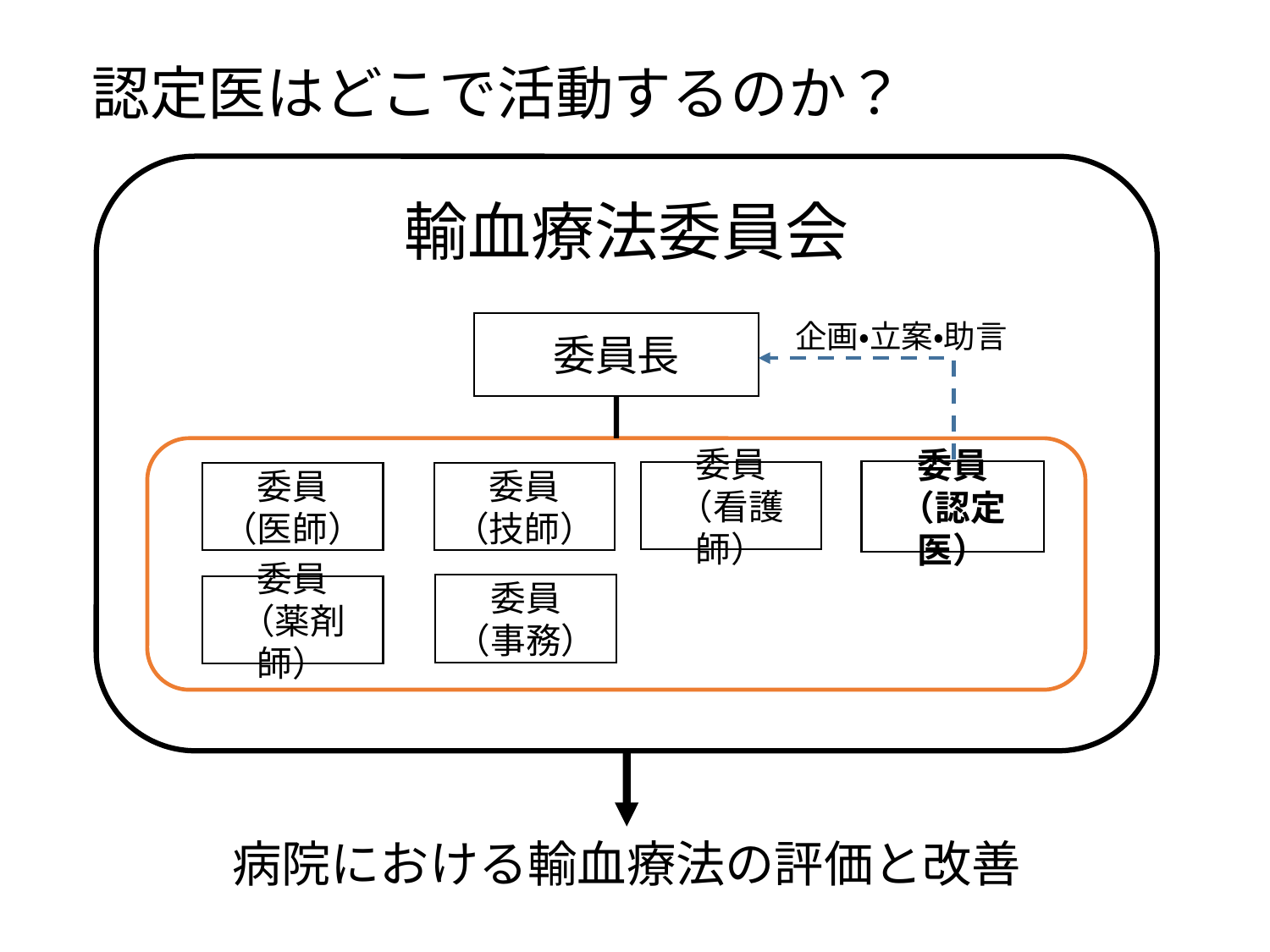

認定医はどこで活動するのか？
輸血療法委員会
企画・立案・助言
委員長

委員
（認定医）
委員
（看護師）
委員
（医師）
委員
（技師）
委員
（事務）
委員
（薬剤師）
病院における輸血療法の評価と改善